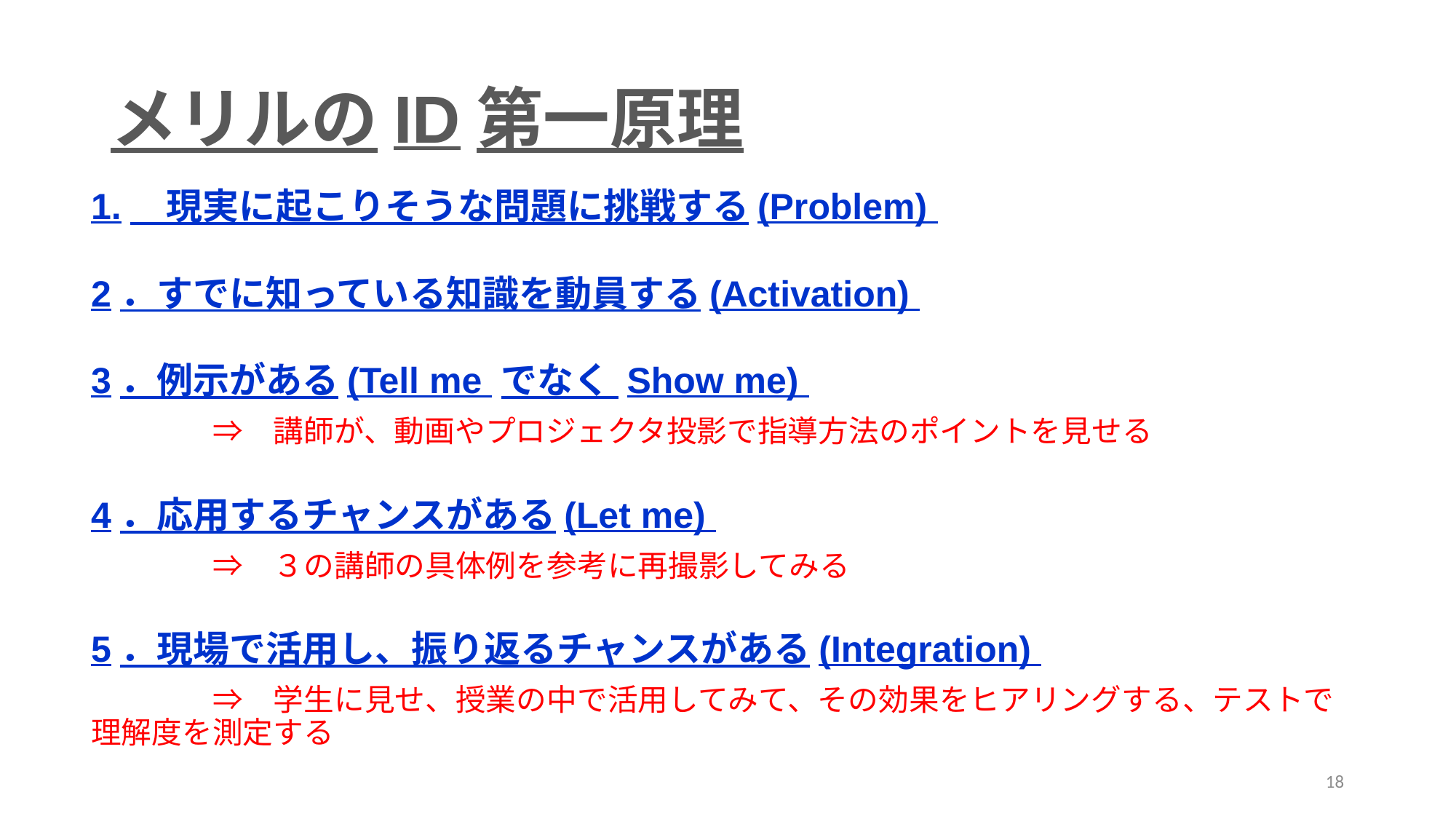

# メリルのID第一原理
1.　現実に起こりそうな問題に挑戦する(Problem)

2．すでに知っている知識を動員する(Activation)

3．例示がある(Tell me でなく Show me)
　　　　⇒　講師が、動画やプロジェクタ投影で指導方法のポイントを見せる

4．応用するチャンスがある(Let me)
　　　　⇒　３の講師の具体例を参考に再撮影してみる

5．現場で活用し、振り返るチャンスがある(Integration)
　　　　⇒　学生に見せ、授業の中で活用してみて、その効果をヒアリングする、テストで理解度を測定する
18